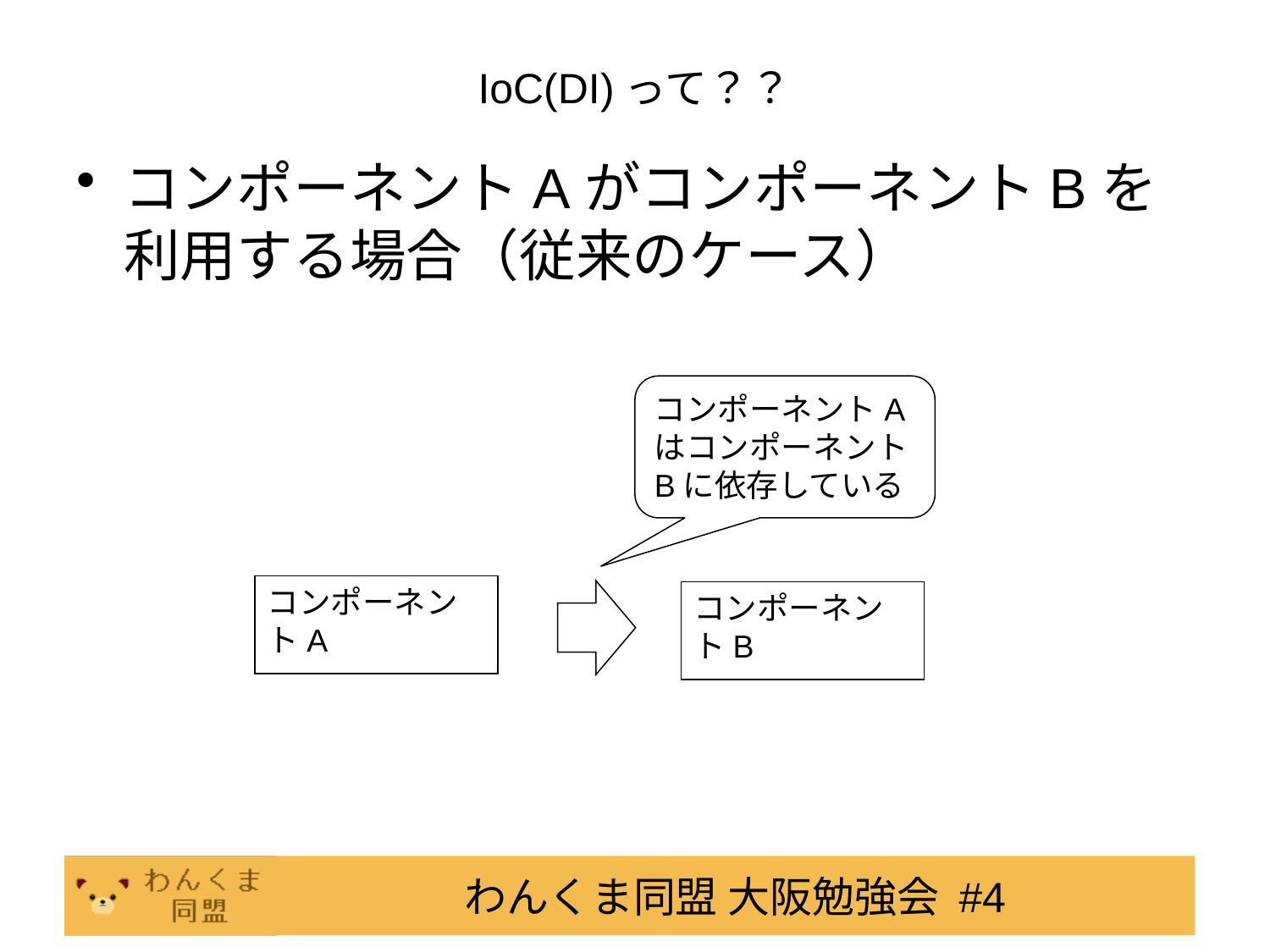

# IoC(DI)って？？
コンポーネントAがコンポーネントBを利用する場合（従来のケース）
コンポーネントAはコンポーネントBに依存している
コンポーネントA

コンポーネントB